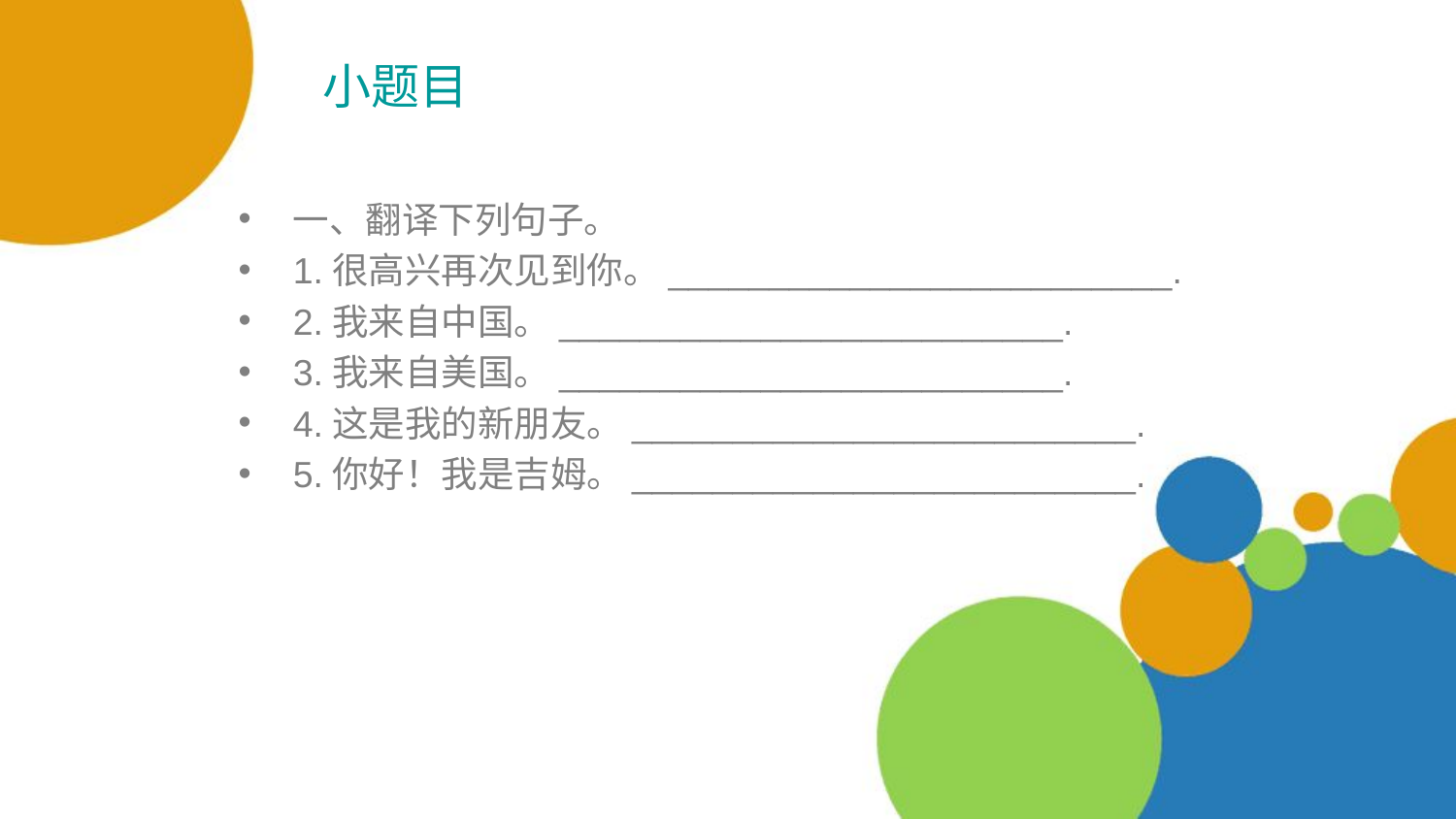

# 小题目
一、翻译下列句子。
1.很高兴再次见到你。_________________________.
2.我来自中国。_________________________.
3.我来自美国。_________________________.
4.这是我的新朋友。_________________________.
5.你好！我是吉姆。_________________________.